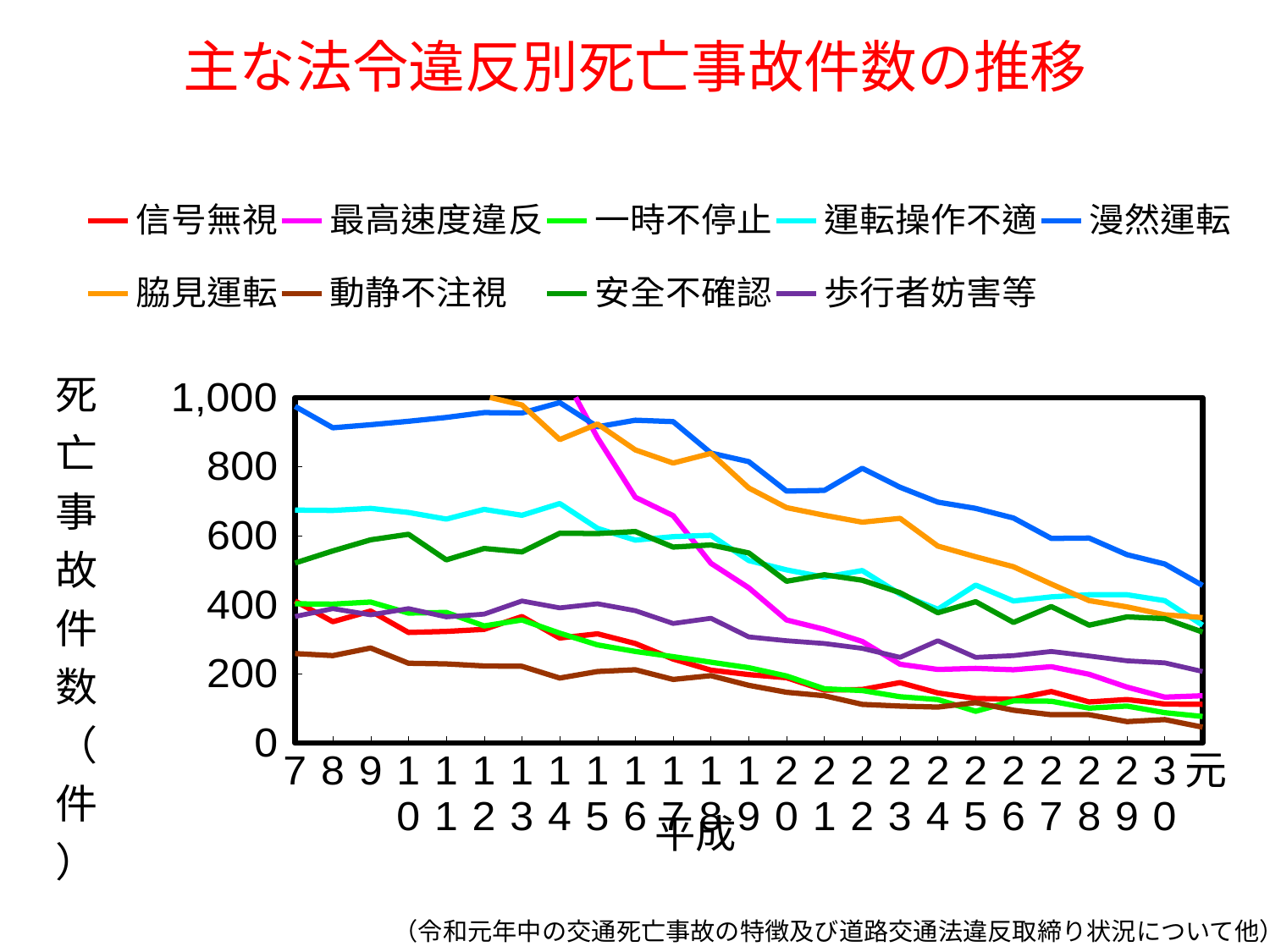

# 主な法令違反別死亡事故件数の推移

### Chart

| Category | 信号無視 | 最高速度違反 | 一時不停止 | 運転操作不適 | 漫然運転 | 脇見運転 | 動静不注視 | 安全不確認 | 歩行者妨害等 |
|---|---|---|---|---|---|---|---|---|---|
| 7 | 411.0 | 1965.0 | 403.0 | 674.0 | 974.0 | 1155.0 | 259.0 | 521.0 | 366.0 |
| 8 | 351.0 | 1707.0 | 402.0 | 673.0 | 912.0 | 1147.0 | 253.0 | 556.0 | 389.0 |
| 9 | 382.0 | 1642.0 | 408.0 | 679.0 | 921.0 | 1052.0 | 275.0 | 588.0 | 371.0 |
| 10 | 320.0 | 1490.0 | 376.0 | 667.0 | 931.0 | 1092.0 | 231.0 | 604.0 | 389.0 |
| 11 | 323.0 | 1389.0 | 378.0 | 648.0 | 942.0 | 1069.0 | 229.0 | 530.0 | 365.0 |
| 12 | 329.0 | 1417.0 | 339.0 | 676.0 | 956.0 | 1004.0 | 223.0 | 563.0 | 373.0 |
| 13 | 366.0 | 1167.0 | 356.0 | 659.0 | 955.0 | 978.0 | 222.0 | 553.0 | 411.0 |
| 14 | 304.0 | 1085.0 | 318.0 | 693.0 | 985.0 | 878.0 | 188.0 | 607.0 | 391.0 |
| 15 | 316.0 | 883.0 | 284.0 | 621.0 | 915.0 | 923.0 | 207.0 | 606.0 | 403.0 |
| 16 | 288.0 | 711.0 | 265.0 | 587.0 | 934.0 | 848.0 | 212.0 | 612.0 | 383.0 |
| 17 | 243.0 | 658.0 | 250.0 | 597.0 | 930.0 | 810.0 | 184.0 | 567.0 | 346.0 |
| 18 | 211.0 | 520.0 | 234.0 | 601.0 | 839.0 | 838.0 | 195.0 | 573.0 | 361.0 |
| 19 | 198.0 | 449.0 | 218.0 | 528.0 | 814.0 | 738.0 | 167.0 | 550.0 | 307.0 |
| 20 | 189.0 | 356.0 | 194.0 | 501.0 | 729.0 | 681.0 | 147.0 | 468.0 | 296.0 |
| 21 | 153.0 | 329.0 | 157.0 | 480.0 | 731.0 | 659.0 | 137.0 | 487.0 | 288.0 |
| 22 | 155.0 | 294.0 | 152.0 | 499.0 | 795.0 | 639.0 | 112.0 | 471.0 | 274.0 |
| 23 | 175.0 | 228.0 | 134.0 | 431.0 | 740.0 | 650.0 | 107.0 | 435.0 | 248.0 |
| 24 | 145.0 | 213.0 | 126.0 | 387.0 | 697.0 | 570.0 | 104.0 | 377.0 | 296.0 |
| 25 | 129.0 | 216.0 | 92.0 | 457.0 | 679.0 | 539.0 | 117.0 | 409.0 | 248.0 |
| 26 | 127.0 | 212.0 | 122.0 | 411.0 | 651.0 | 510.0 | 95.0 | 349.0 | 253.0 |
| 27 | 149.0 | 221.0 | 121.0 | 423.0 | 592.0 | 460.0 | 82.0 | 395.0 | 265.0 |
| 28 | 119.0 | 199.0 | 101.0 | 429.0 | 593.0 | 412.0 | 82.0 | 341.0 | 252.0 |
| 29 | 126.0 | 162.0 | 107.0 | 429.0 | 545.0 | 394.0 | 62.0 | 365.0 | 238.0 |
| 30 | 113.0 | 133.0 | 88.0 | 412.0 | 518.0 | 371.0 | 68.0 | 360.0 | 232.0 |
| 元 | 112.0 | 137.0 | 77.0 | 341.0 | 456.0 | 363.0 | 46.0 | 321.0 | 207.0 |
（令和元年中の交通死亡事故の特徴及び道路交通法違反取締り状況について他）